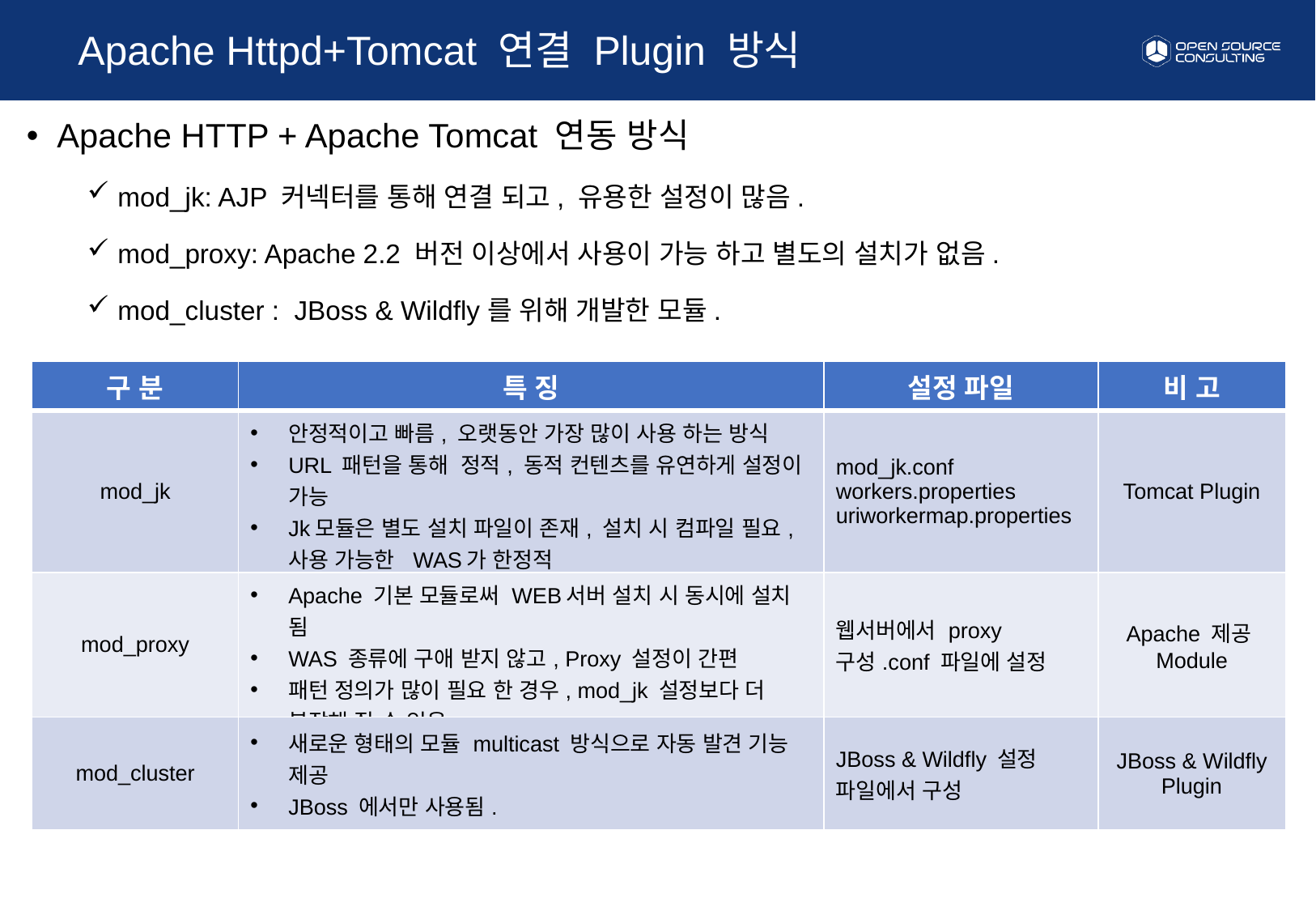

Apache Httpd+Tomcat 연결 Plugin 방식
Apache HTTP + Apache Tomcat 연동 방식
mod_jk: AJP 커넥터를 통해 연결 되고, 유용한 설정이 많음.
mod_proxy: Apache 2.2 버전 이상에서 사용이 가능 하고 별도의 설치가 없음.
mod_cluster :  JBoss & Wildfly를 위해 개발한 모듈.
| 구 분 | 특 징 | 설정 파일 | 비 고 |
| --- | --- | --- | --- |
| mod\_jk | 안정적이고 빠름, 오랫동안 가장 많이 사용 하는 방식 URL 패턴을 통해 정적, 동적 컨텐츠를 유연하게 설정이 가능 Jk모듈은 별도 설치 파일이 존재, 설치 시 컴파일 필요, 사용 가능한 WAS가 한정적 | mod\_jk.conf workers.properties uriworkermap.properties | Tomcat Plugin |
| mod\_proxy | Apache 기본 모듈로써 WEB서버 설치 시 동시에 설치 됨 WAS 종류에 구애 받지 않고, Proxy 설정이 간편 패턴 정의가 많이 필요 한 경우, mod\_jk 설정보다 더 복잡해 질 수 있음 | 웹서버에서 proxy 구성.conf 파일에 설정 | Apache 제공 Module |
| mod\_cluster | 새로운 형태의 모듈 multicast 방식으로 자동 발견 기능 제공 JBoss 에서만 사용됨. | JBoss & Wildfly 설정 파일에서 구성 | JBoss & Wildfly Plugin |